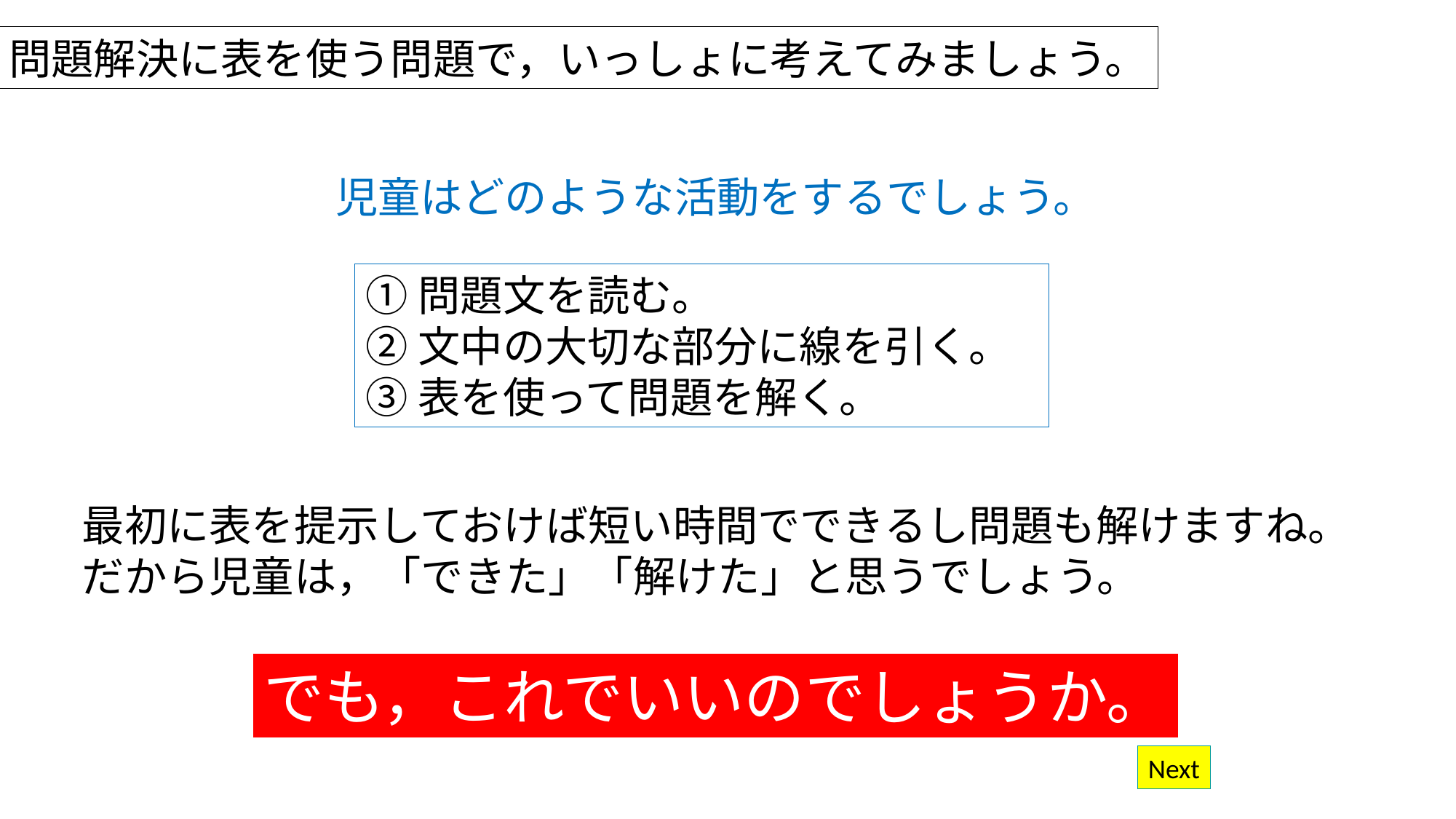

問題解決に表を使う問題で，いっしょに考えてみましょう。
児童はどのような活動をするでしょう。
①問題文を読む。
②文中の大切な部分に線を引く。
③表を使って問題を解く。
最初に表を提示しておけば短い時間でできるし問題も解けますね。
だから児童は，「できた」「解けた」と思うでしょう。
でも，これでいいのでしょうか。
Next